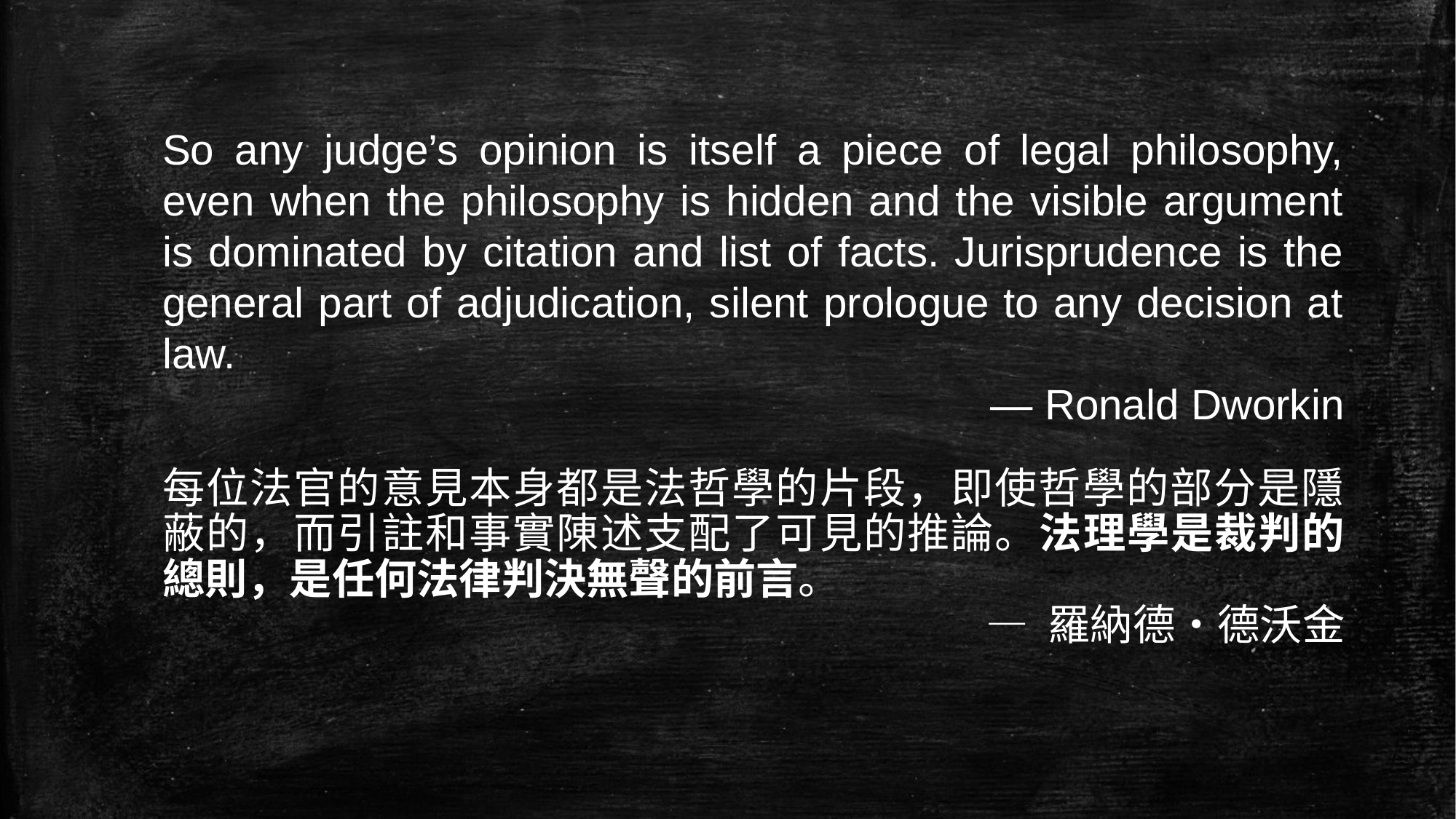

So any judge’s opinion is itself a piece of legal philosophy, even when the philosophy is hidden and the visible argument is dominated by citation and list of facts. Jurisprudence is the general part of adjudication, silent prologue to any decision at law.
— Ronald Dworkin
每位法官的意見本身都是法哲學的片段，即使哲學的部分是隱蔽的，而引註和事實陳述支配了可見的推論。法理學是裁判的總則，是任何法律判決無聲的前言。
— 羅納德・德沃金